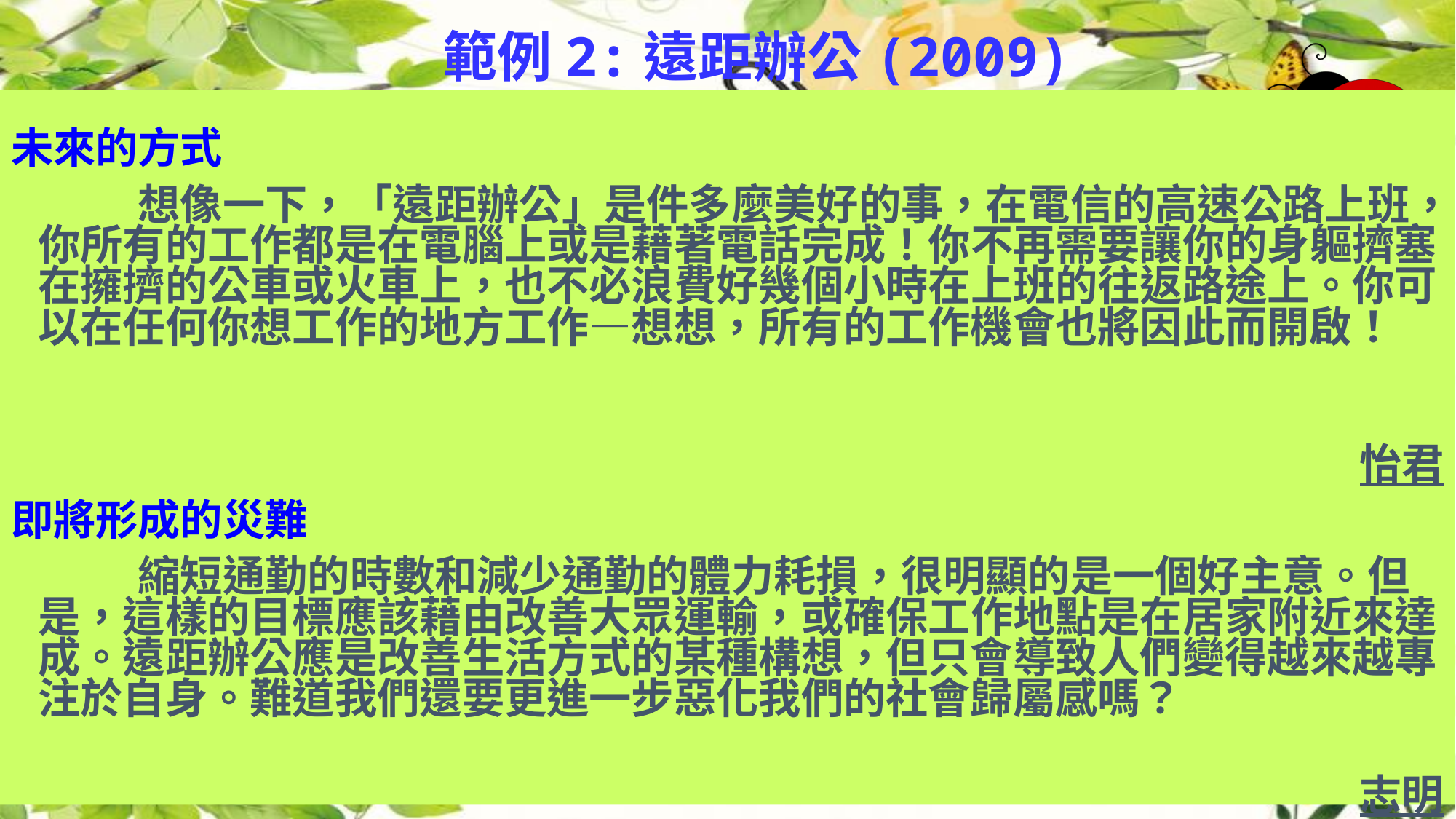

範例2:遠距辦公(2009)
未來的方式
　　　想像一下，「遠距辦公」是件多麼美好的事，在電信的高速公路上班，你所有的工作都是在電腦上或是藉著電話完成！你不再需要讓你的身軀擠塞在擁擠的公車或火車上，也不必浪費好幾個小時在上班的往返路途上。你可以在任何你想工作的地方工作—想想，所有的工作機會也將因此而開啟！
                                              怡君
即將形成的災難
　　　縮短通勤的時數和減少通勤的體力耗損，很明顯的是一個好主意。但是，這樣的目標應該藉由改善大眾運輸，或確保工作地點是在居家附近來達成。遠距辦公應是改善生活方式的某種構想，但只會導致人們變得越來越專注於自身。難道我們還要更進一步惡化我們的社會歸屬感嗎？
                                               志明